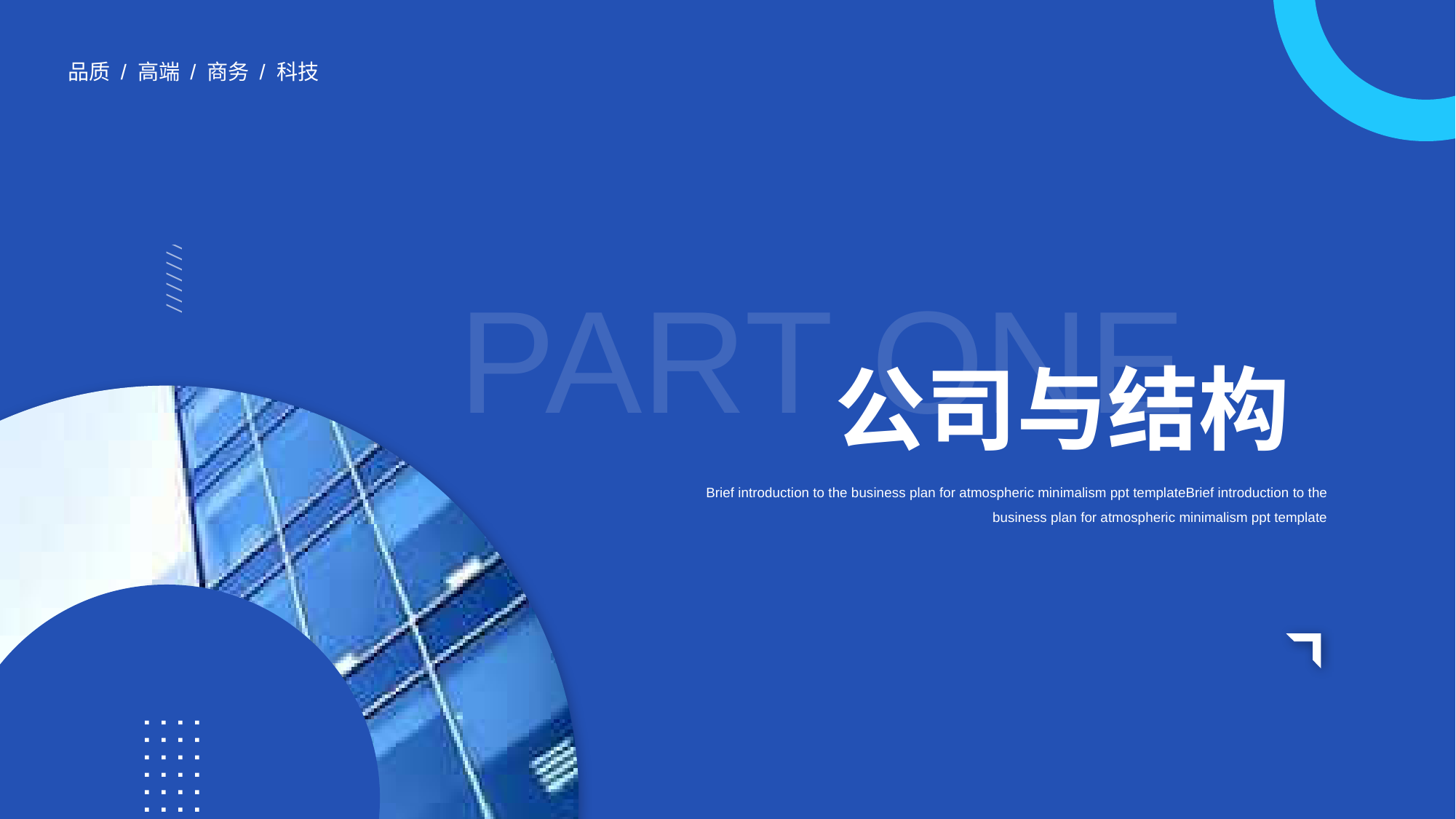

品质 / 高端 / 商务 / 科技
https://www.ypppt.com/
///////////
PART ONE
公司与结构

Brief introduction to the business plan for atmospheric minimalism ppt templateBrief introduction to the business plan for atmospheric minimalism ppt template